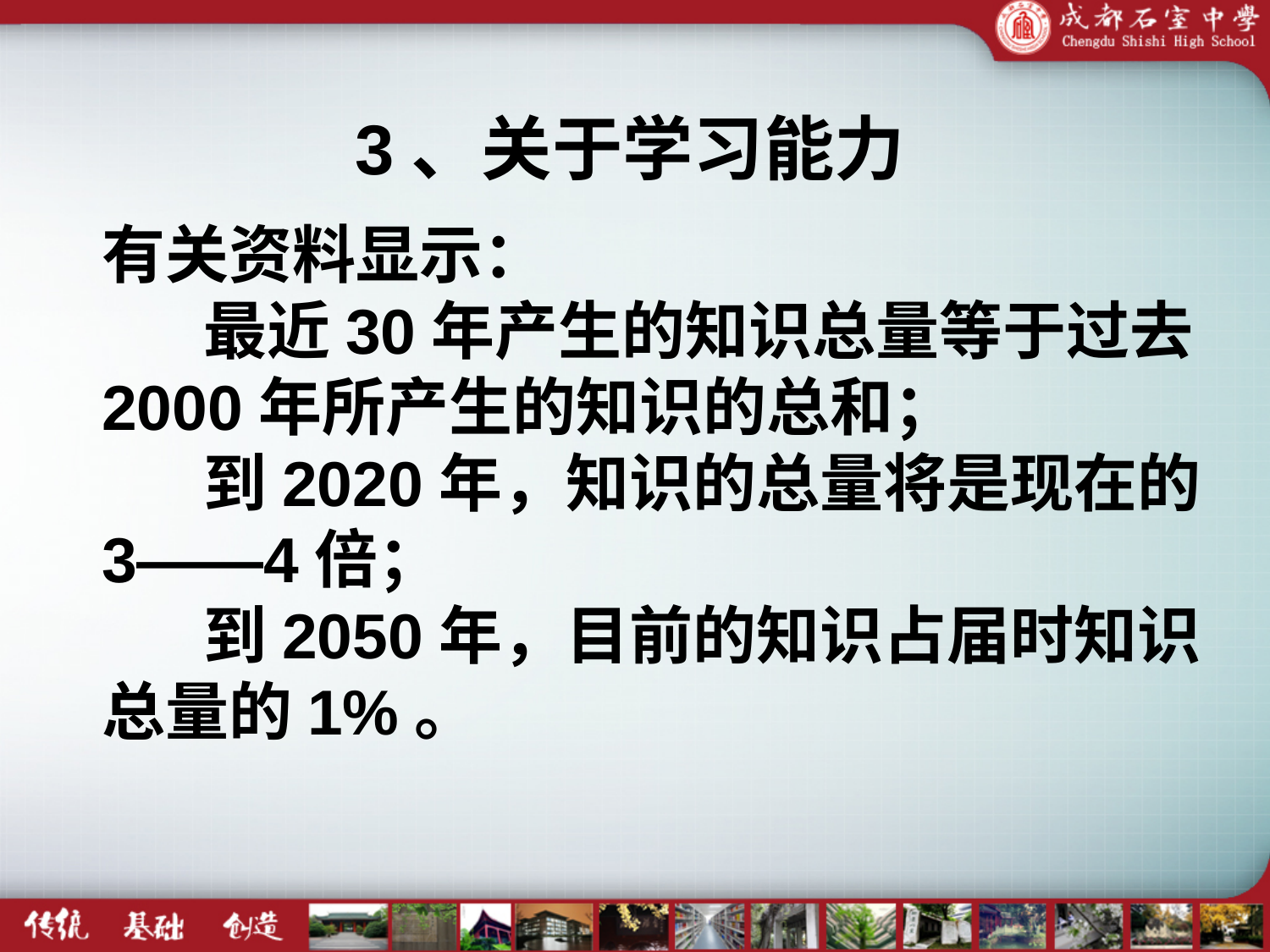

3、关于学习能力

有关资料显示：
      最近30年产生的知识总量等于过去2000年所产生的知识的总和；
      到2020年，知识的总量将是现在的3——4倍；
      到2050年，目前的知识占届时知识总量的1%。